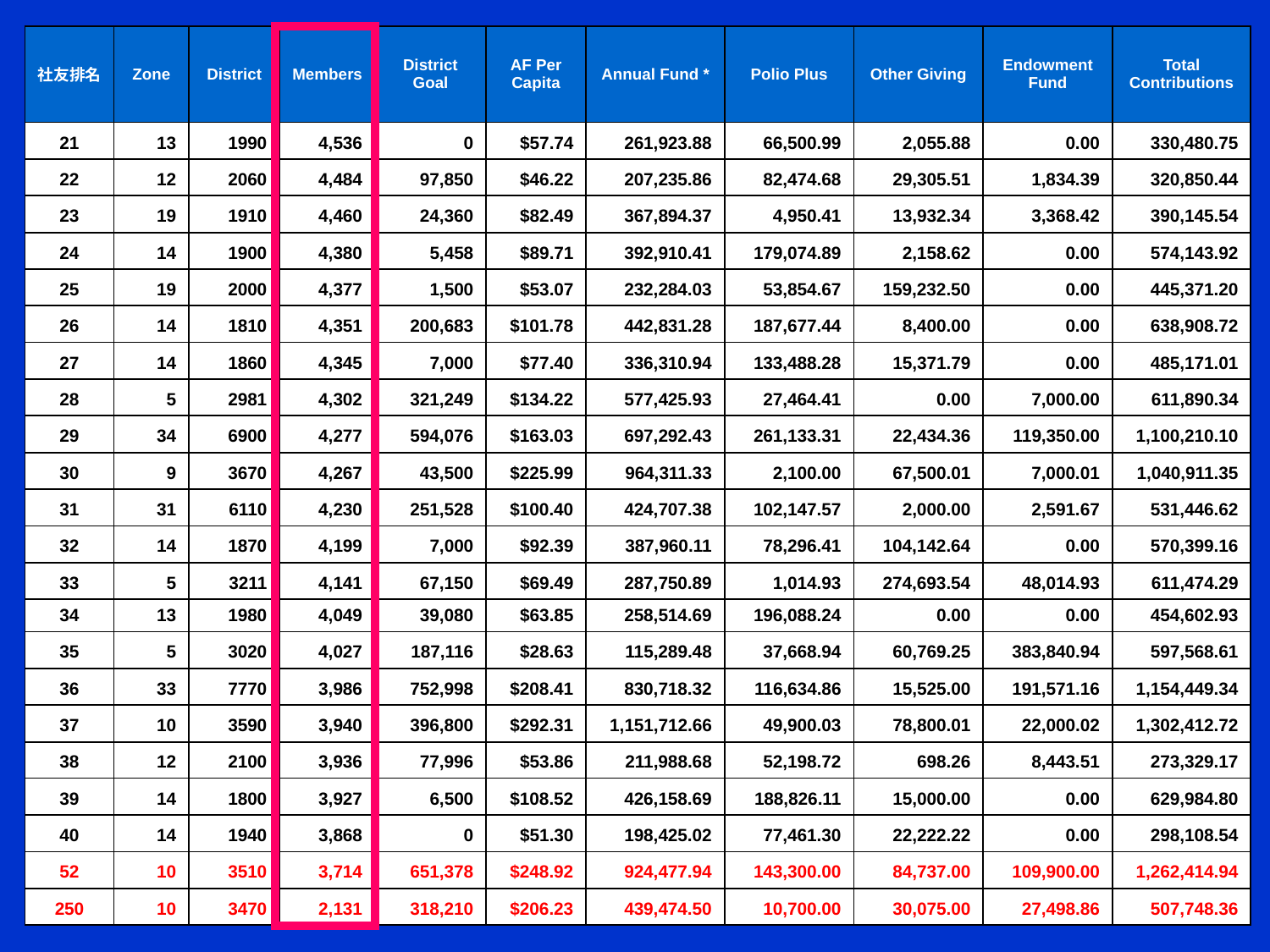

| 社友排名 | Zone | District | Members | District Goal | AF Per Capita | Annual Fund \* | Polio Plus | Other Giving | Endowment Fund | Total Contributions |
| --- | --- | --- | --- | --- | --- | --- | --- | --- | --- | --- |
| 21 | 13 | 1990 | 4,536 | 0 | $57.74 | 261,923.88 | 66,500.99 | 2,055.88 | 0.00 | 330,480.75 |
| 22 | 12 | 2060 | 4,484 | 97,850 | $46.22 | 207,235.86 | 82,474.68 | 29,305.51 | 1,834.39 | 320,850.44 |
| 23 | 19 | 1910 | 4,460 | 24,360 | $82.49 | 367,894.37 | 4,950.41 | 13,932.34 | 3,368.42 | 390,145.54 |
| 24 | 14 | 1900 | 4,380 | 5,458 | $89.71 | 392,910.41 | 179,074.89 | 2,158.62 | 0.00 | 574,143.92 |
| 25 | 19 | 2000 | 4,377 | 1,500 | $53.07 | 232,284.03 | 53,854.67 | 159,232.50 | 0.00 | 445,371.20 |
| 26 | 14 | 1810 | 4,351 | 200,683 | $101.78 | 442,831.28 | 187,677.44 | 8,400.00 | 0.00 | 638,908.72 |
| 27 | 14 | 1860 | 4,345 | 7,000 | $77.40 | 336,310.94 | 133,488.28 | 15,371.79 | 0.00 | 485,171.01 |
| 28 | 5 | 2981 | 4,302 | 321,249 | $134.22 | 577,425.93 | 27,464.41 | 0.00 | 7,000.00 | 611,890.34 |
| 29 | 34 | 6900 | 4,277 | 594,076 | $163.03 | 697,292.43 | 261,133.31 | 22,434.36 | 119,350.00 | 1,100,210.10 |
| 30 | 9 | 3670 | 4,267 | 43,500 | $225.99 | 964,311.33 | 2,100.00 | 67,500.01 | 7,000.01 | 1,040,911.35 |
| 31 | 31 | 6110 | 4,230 | 251,528 | $100.40 | 424,707.38 | 102,147.57 | 2,000.00 | 2,591.67 | 531,446.62 |
| 32 | 14 | 1870 | 4,199 | 7,000 | $92.39 | 387,960.11 | 78,296.41 | 104,142.64 | 0.00 | 570,399.16 |
| 33 | 5 | 3211 | 4,141 | 67,150 | $69.49 | 287,750.89 | 1,014.93 | 274,693.54 | 48,014.93 | 611,474.29 |
| 34 | 13 | 1980 | 4,049 | 39,080 | $63.85 | 258,514.69 | 196,088.24 | 0.00 | 0.00 | 454,602.93 |
| 35 | 5 | 3020 | 4,027 | 187,116 | $28.63 | 115,289.48 | 37,668.94 | 60,769.25 | 383,840.94 | 597,568.61 |
| 36 | 33 | 7770 | 3,986 | 752,998 | $208.41 | 830,718.32 | 116,634.86 | 15,525.00 | 191,571.16 | 1,154,449.34 |
| 37 | 10 | 3590 | 3,940 | 396,800 | $292.31 | 1,151,712.66 | 49,900.03 | 78,800.01 | 22,000.02 | 1,302,412.72 |
| 38 | 12 | 2100 | 3,936 | 77,996 | $53.86 | 211,988.68 | 52,198.72 | 698.26 | 8,443.51 | 273,329.17 |
| 39 | 14 | 1800 | 3,927 | 6,500 | $108.52 | 426,158.69 | 188,826.11 | 15,000.00 | 0.00 | 629,984.80 |
| 40 | 14 | 1940 | 3,868 | 0 | $51.30 | 198,425.02 | 77,461.30 | 22,222.22 | 0.00 | 298,108.54 |
| 52 | 10 | 3510 | 3,714 | 651,378 | $248.92 | 924,477.94 | 143,300.00 | 84,737.00 | 109,900.00 | 1,262,414.94 |
| 250 | 10 | 3470 | 2,131 | 318,210 | $206.23 | 439,474.50 | 10,700.00 | 30,075.00 | 27,498.86 | 507,748.36 |